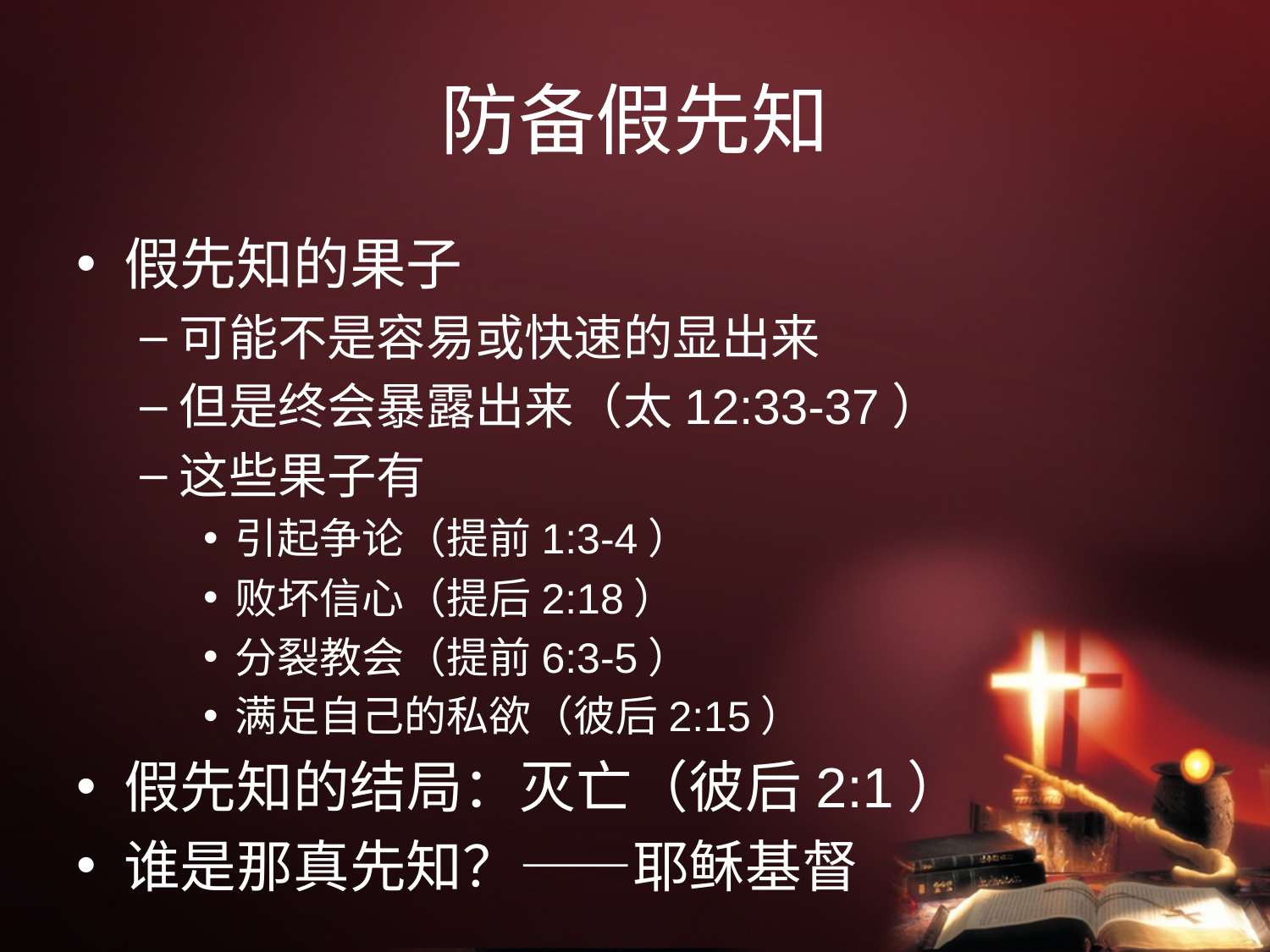

# 防备假先知
假先知的果子
可能不是容易或快速的显出来
但是终会暴露出来（太12:33-37）
这些果子有
引起争论（提前1:3-4）
败坏信心（提后2:18）
分裂教会（提前6:3-5）
满足自己的私欲（彼后2:15）
假先知的结局：灭亡（彼后2:1）
谁是那真先知？——耶稣基督